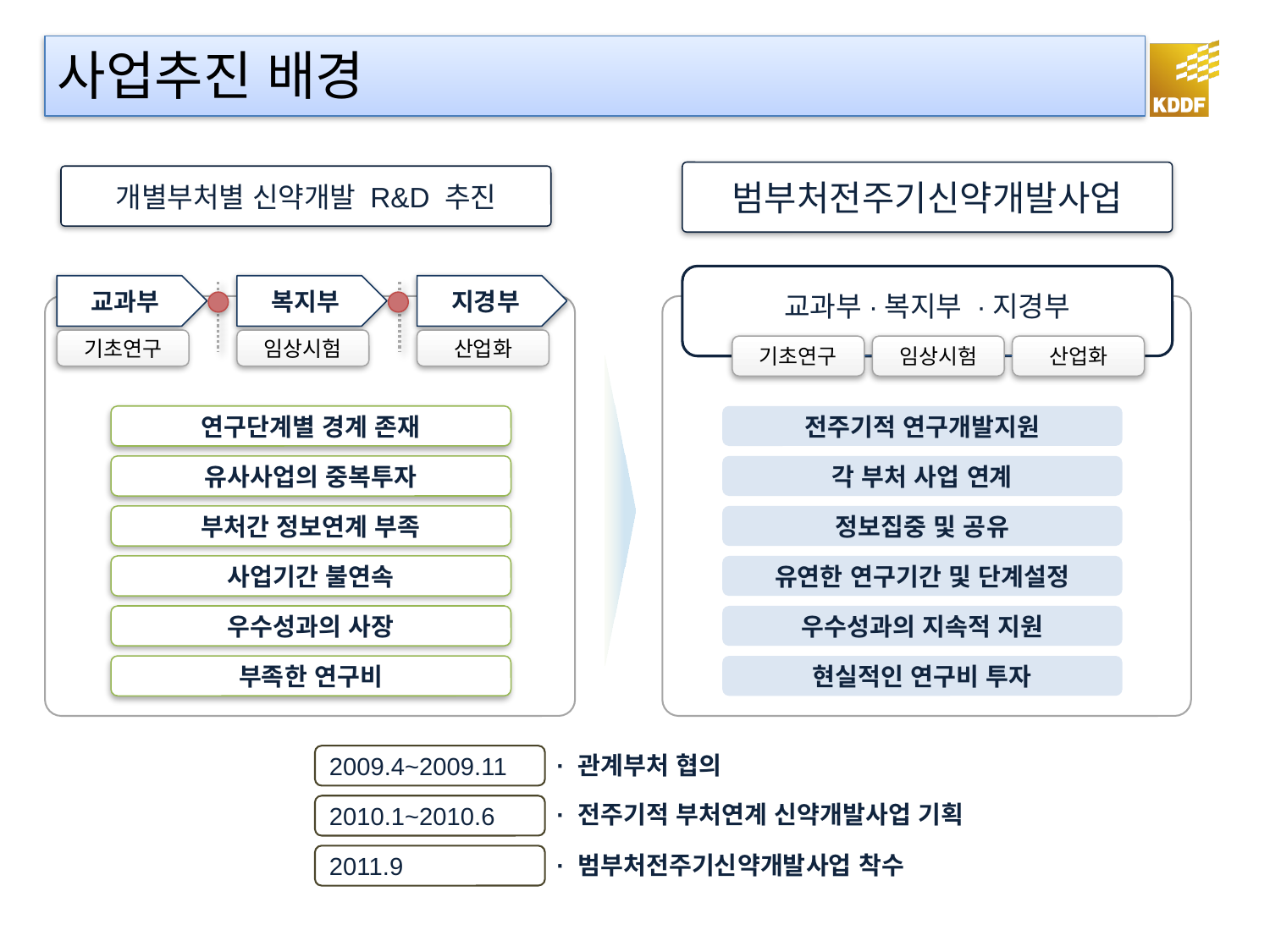

사업추진 배경
범부처전주기신약개발사업
개별부처별 신약개발 R&D 추진
교과부·복지부 ·지경부

교과부
복지부
지경부

기초연구
임상시험
산업화
기초연구
임상시험
산업화
연구단계별 경계 존재
전주기적 연구개발지원
유사사업의 중복투자
각 부처 사업 연계

부처간 정보연계 부족
정보집중 및 공유
사업기간 불연속
유연한 연구기간 및 단계설정
우수성과의 사장
우수성과의 지속적 지원
부족한 연구비
현실적인 연구비 투자
 · 관계부처 협의
2009.4~2009.11
 · 전주기적 부처연계 신약개발사업 기획
2010.1~2010.6
 · 범부처전주기신약개발사업 착수
2011.9